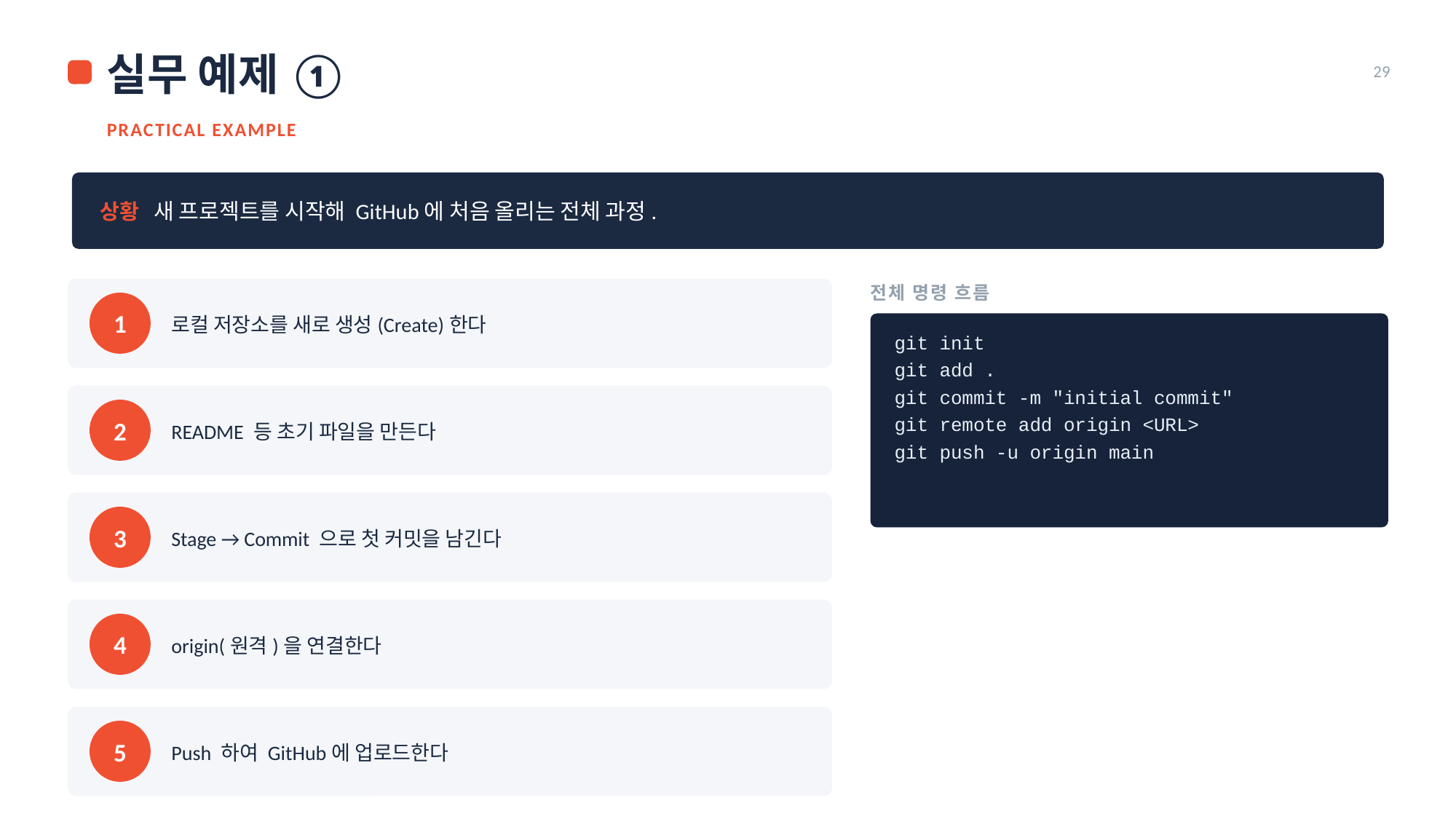

실무 예제 ①
29

PRACTICAL EXAMPLE

상황   새 프로젝트를 시작해 GitHub에 처음 올리는 전체 과정.
전체 명령 흐름

로컬 저장소를 새로 생성(Create)한다

1

git init
git add .
git commit -m "initial commit"
git remote add origin <URL>
git push -u origin main

README 등 초기 파일을 만든다

2

Stage → Commit 으로 첫 커밋을 남긴다

3

origin(원격)을 연결한다

4

Push 하여 GitHub에 업로드한다

5